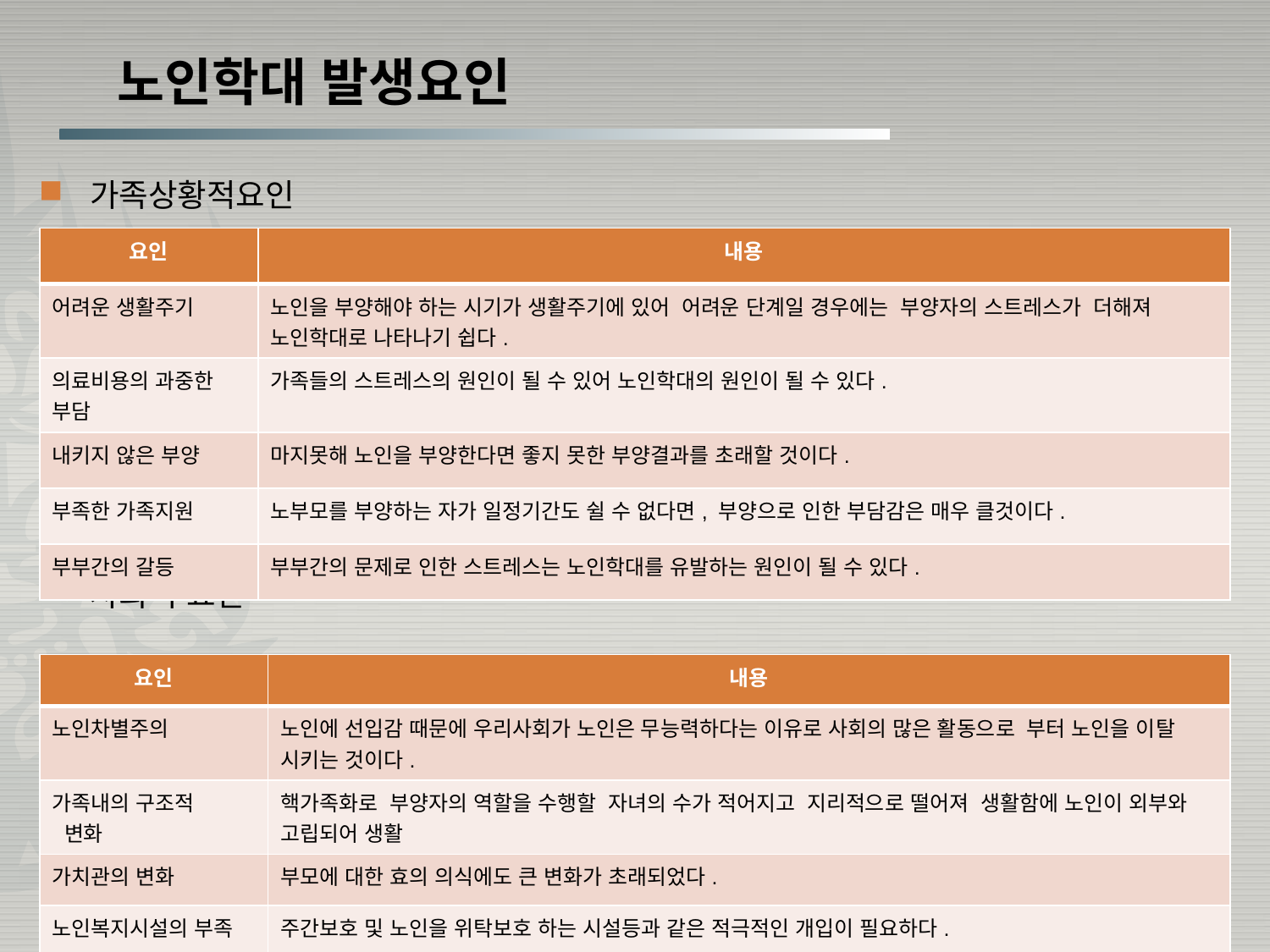

# 노인학대 발생요인
가족상황적요인

사회적 요인

| 요인 | 내용 |
| --- | --- |
| 어려운 생활주기 | 노인을 부양해야 하는 시기가 생활주기에 있어 어려운 단계일 경우에는 부양자의 스트레스가 더해져 노인학대로 나타나기 쉽다. |
| 의료비용의 과중한 부담 | 가족들의 스트레스의 원인이 될 수 있어 노인학대의 원인이 될 수 있다. |
| 내키지 않은 부양 | 마지못해 노인을 부양한다면 좋지 못한 부양결과를 초래할 것이다. |
| 부족한 가족지원 | 노부모를 부양하는 자가 일정기간도 쉴 수 없다면, 부양으로 인한 부담감은 매우 클것이다. |
| 부부간의 갈등 | 부부간의 문제로 인한 스트레스는 노인학대를 유발하는 원인이 될 수 있다. |
| 요인 | 내용 |
| --- | --- |
| 노인차별주의 | 노인에 선입감 때문에 우리사회가 노인은 무능력하다는 이유로 사회의 많은 활동으로 부터 노인을 이탈 시키는 것이다. |
| 가족내의 구조적 변화 | 핵가족화로 부양자의 역할을 수행할 자녀의 수가 적어지고 지리적으로 떨어져 생활함에 노인이 외부와 고립되어 생활 |
| 가치관의 변화 | 부모에 대한 효의 의식에도 큰 변화가 초래되었다. |
| 노인복지시설의 부족 | 주간보호 및 노인을 위탁보호 하는 시설등과 같은 적극적인 개입이 필요하다. |